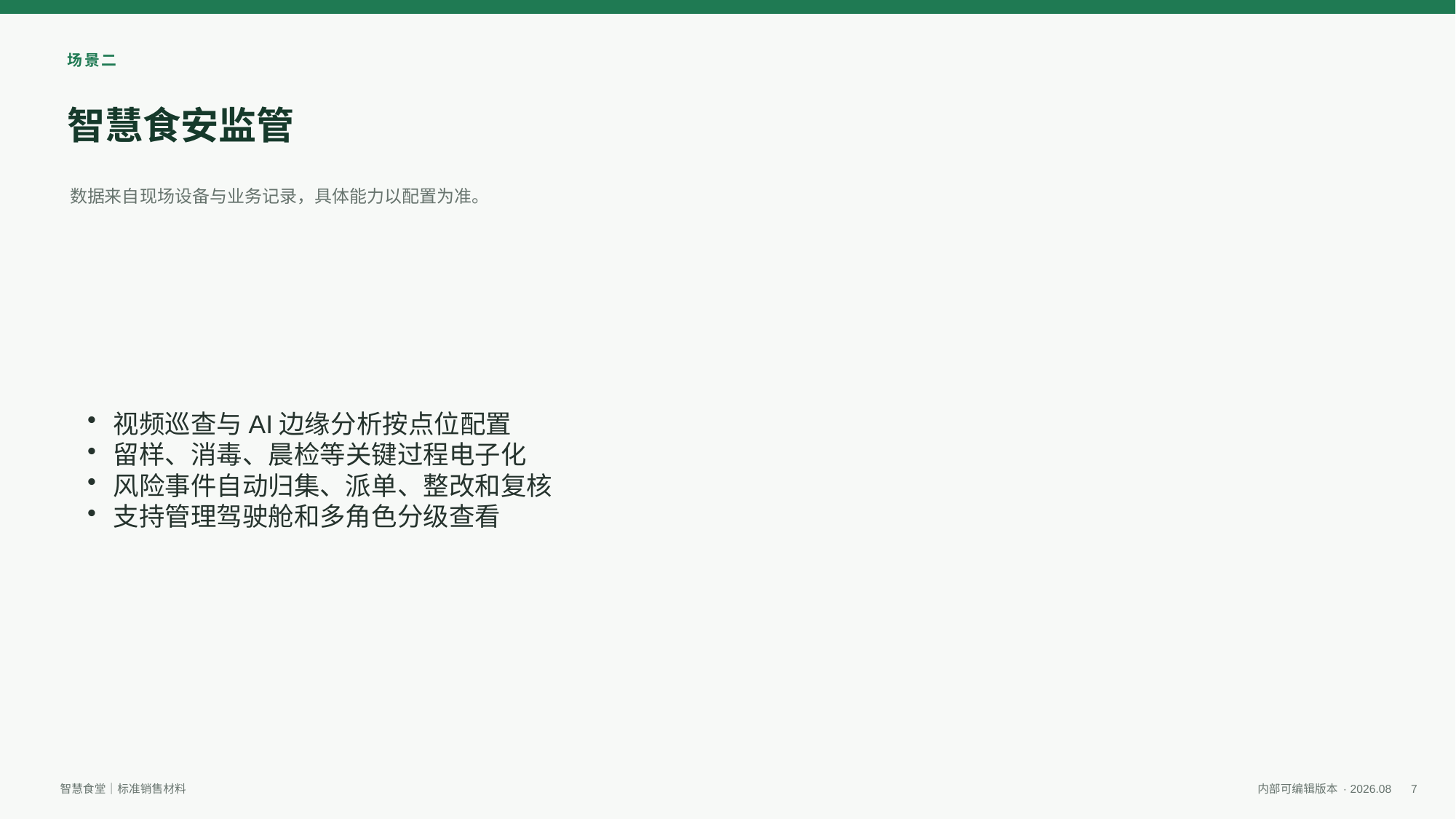

场景二
智慧食安监管
数据来自现场设备与业务记录，具体能力以配置为准。
视频巡查与AI边缘分析按点位配置
留样、消毒、晨检等关键过程电子化
风险事件自动归集、派单、整改和复核
支持管理驾驶舱和多角色分级查看
7